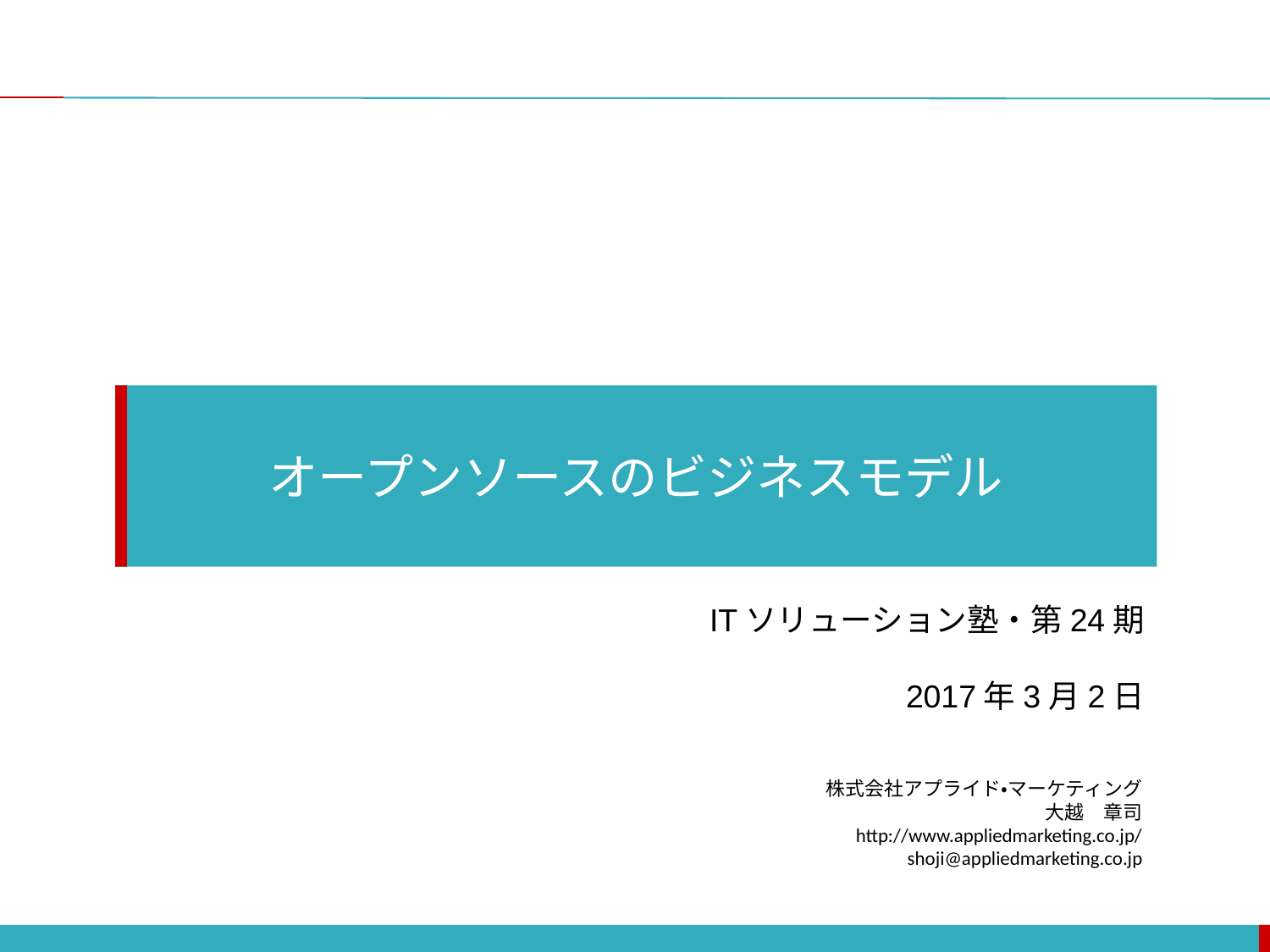

オープンソースのビジネスモデル
ITソリューション塾・第24期

2017年3月2日
株式会社アプライド・マーケティング
大越　章司
http://www.appliedmarketing.co.jp/
shoji@appliedmarketing.co.jp